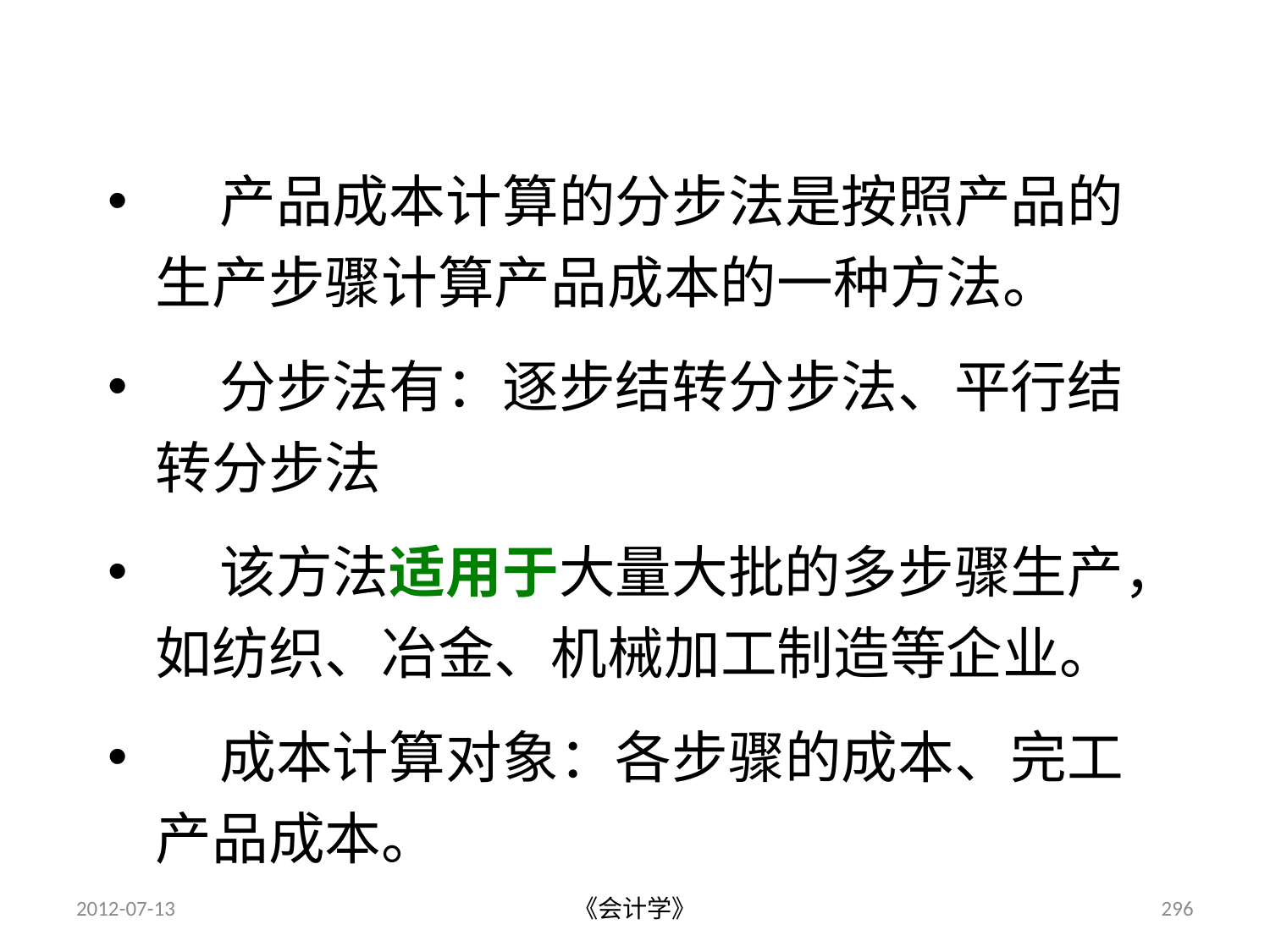

（三）分步法
    产品成本计算的分步法是按照产品的生产步骤计算产品成本的一种方法。
    分步法有：逐步结转分步法、平行结转分步法
    该方法适用于大量大批的多步骤生产，如纺织、冶金、机械加工制造等企业。
    成本计算对象：各步骤的成本、完工产品成本。
2012-07-13
《会计学》
296